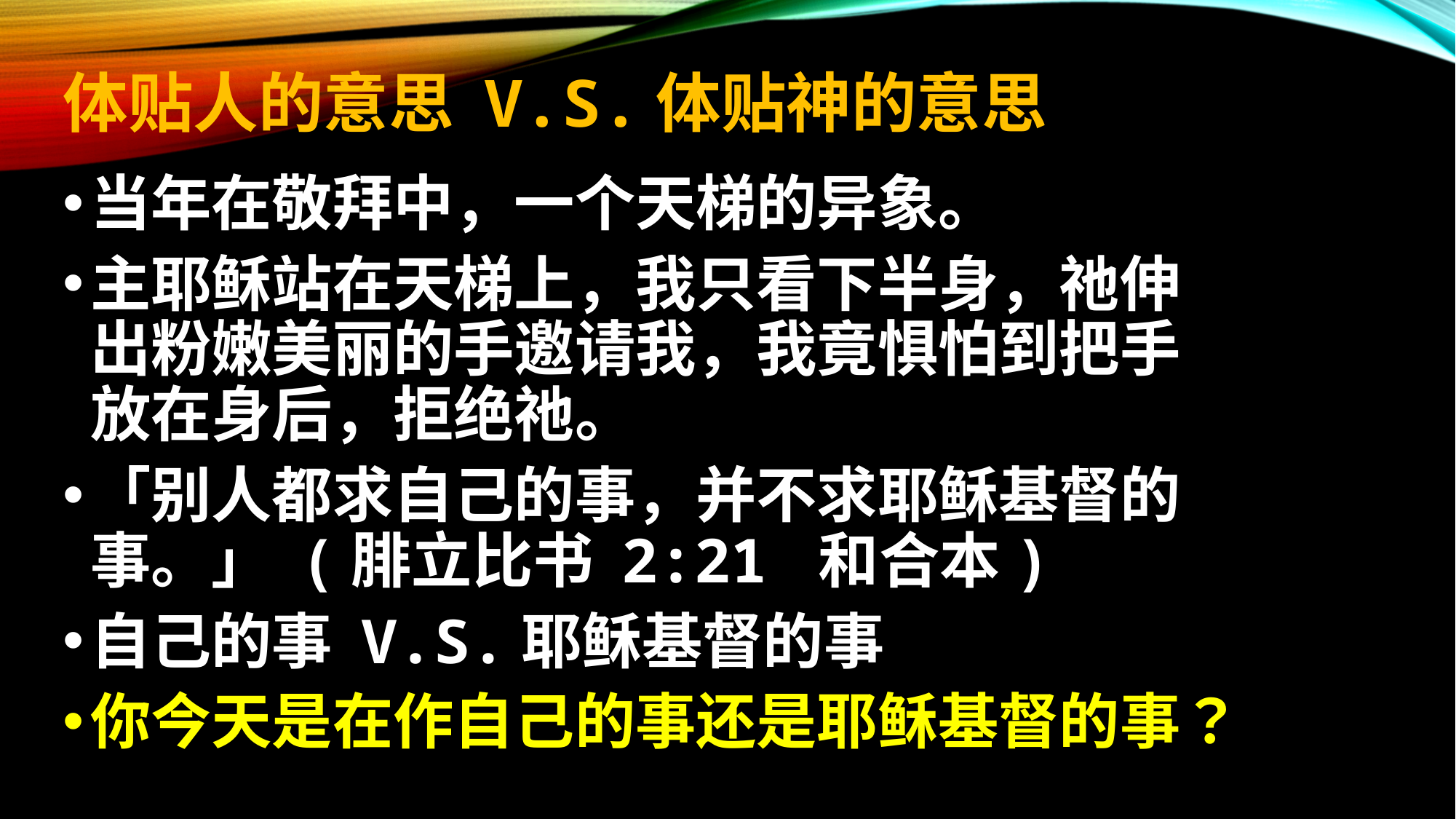

# 体贴人的意思 v.s.体贴神的意思
当年在敬拜中，一个天梯的异象。
主耶稣站在天梯上，我只看下半身，祂伸出粉嫩美丽的手邀请我，我竟惧怕到把手放在身后，拒绝祂。
「别人都求自己的事，并不求耶稣基督的事。」 (腓立比书 2:21 和合本)
自己的事 V.S.耶稣基督的事
你今天是在作自己的事还是耶稣基督的事？